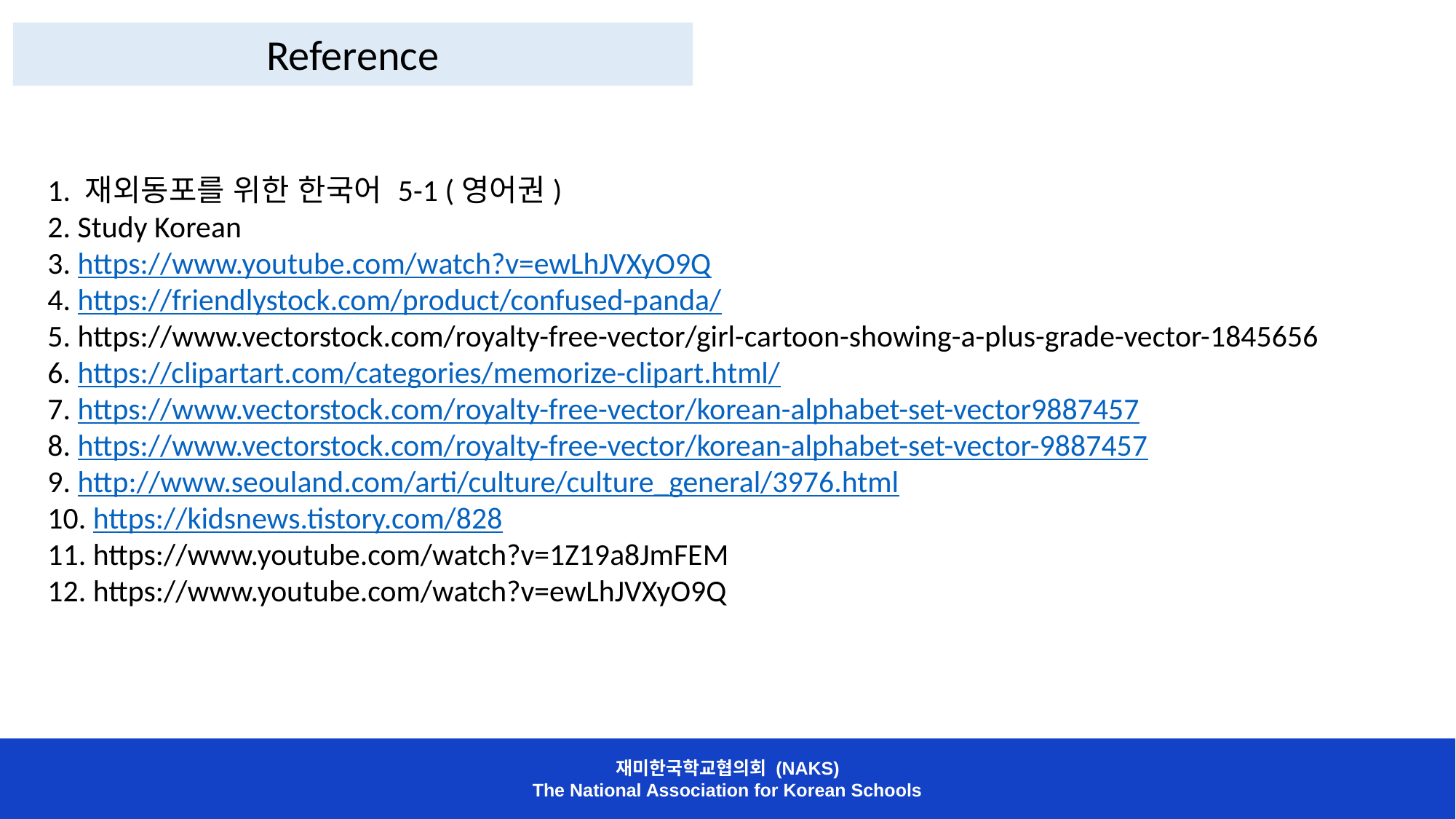

Reference
1. 재외동포를 위한 한국어 5-1 (영어권)
2. Study Korean
3. https://www.youtube.com/watch?v=ewLhJVXyO9Q
4. https://friendlystock.com/product/confused-panda/
5. https://www.vectorstock.com/royalty-free-vector/girl-cartoon-showing-a-plus-grade-vector-1845656
6. https://clipartart.com/categories/memorize-clipart.html/
7. https://www.vectorstock.com/royalty-free-vector/korean-alphabet-set-vector9887457
8. https://www.vectorstock.com/royalty-free-vector/korean-alphabet-set-vector-9887457
9. http://www.seouland.com/arti/culture/culture_general/3976.html
10. https://kidsnews.tistory.com/828
11. https://www.youtube.com/watch?v=1Z19a8JmFEM
12. https://www.youtube.com/watch?v=ewLhJVXyO9Q
재미한국학교협의회 (NAKS)
The National Association for Korean Schools